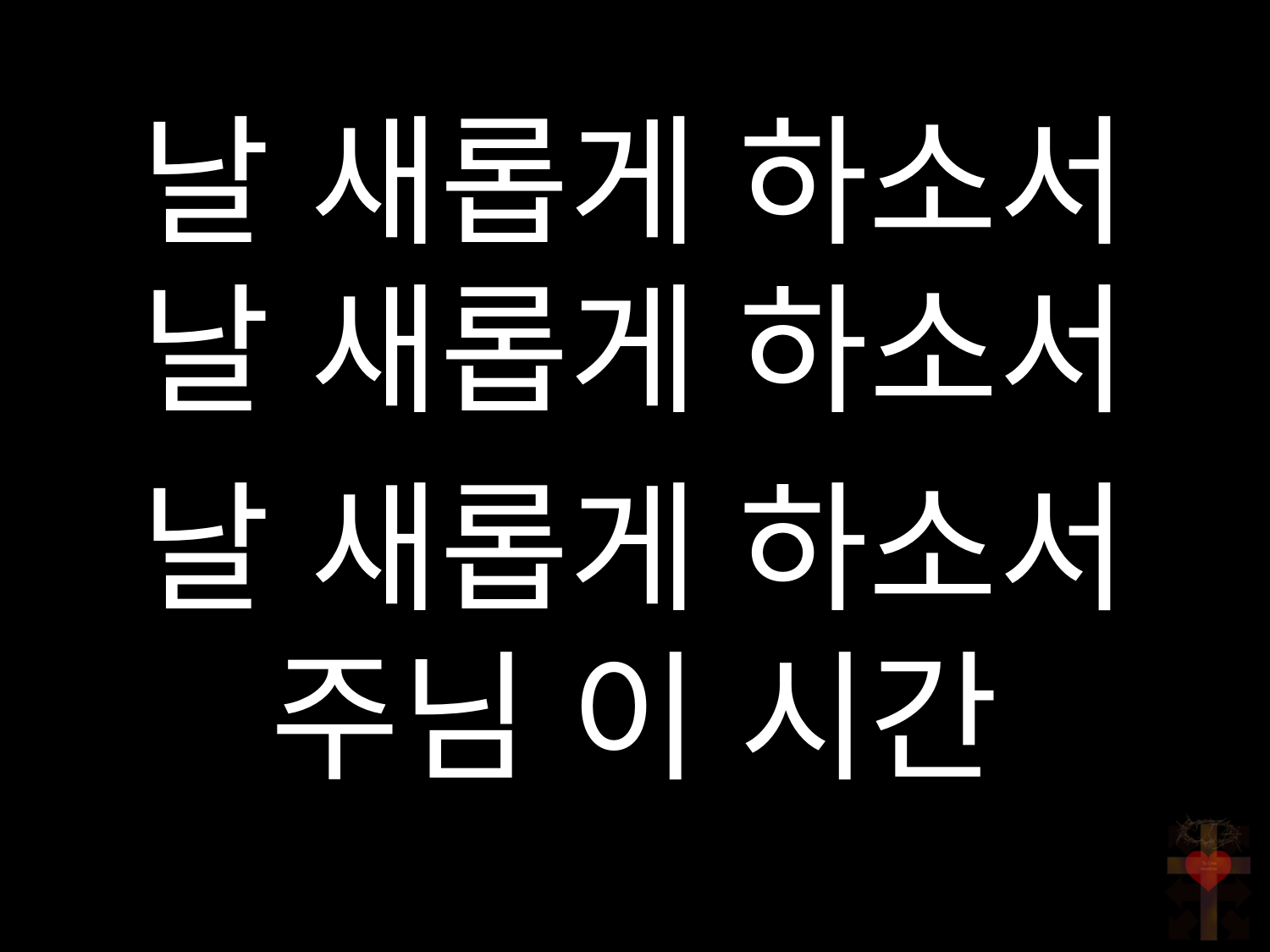

날 새롭게 하소서
날 새롭게 하소서
날 새롭게 하소서
주님 이 시간
#